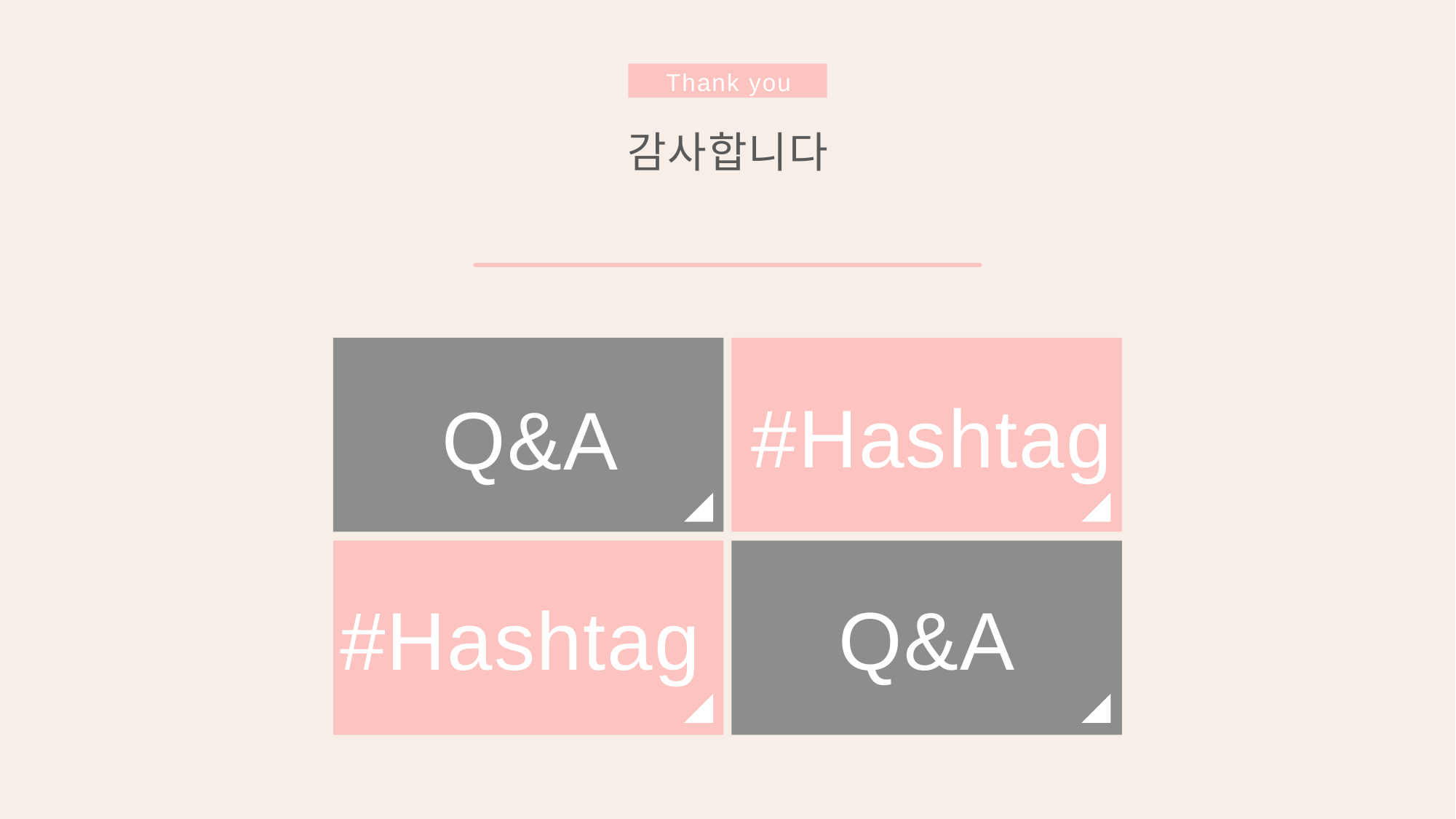

Thank you
감사합니다

#Hashtag
Q&A

#Hashtag
Q&A